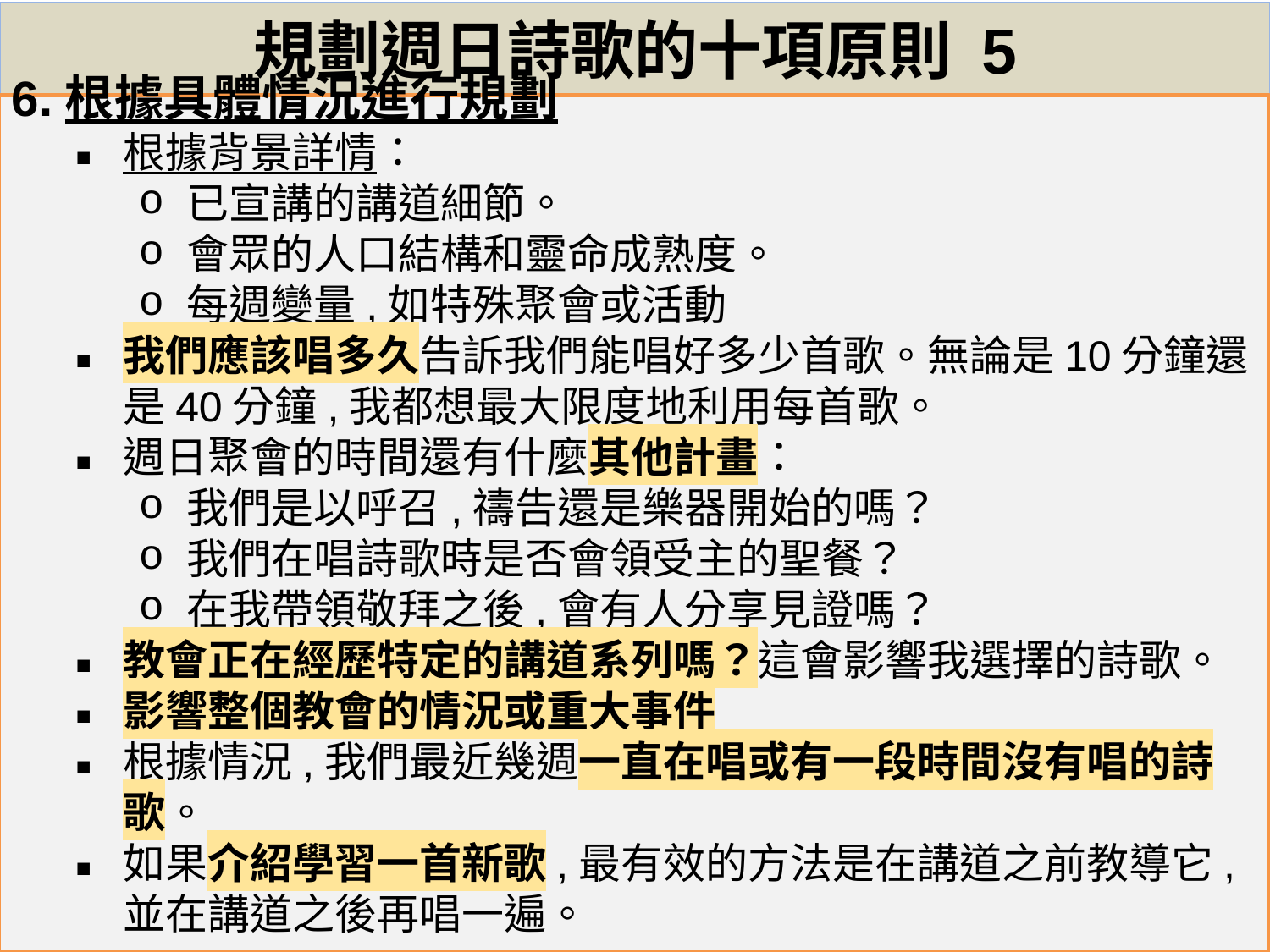

# 規劃週日詩歌的十項原則 5
6.根據具體情況進行規劃
根據背景詳情：
已宣講的講道細節。
會眾的人口結構和靈命成熟度。
每週變量,如特殊聚會或活動
我們應該唱多久告訴我們能唱好多少首歌。無論是10分鐘還是40分鐘,我都想最大限度地利用每首歌。
週日聚會的時間還有什麼其他計畫：
我們是以呼召,禱告還是樂器開始的嗎？
我們在唱詩歌時是否會領受主的聖餐？
在我帶領敬拜之後,會有人分享見證嗎？
教會正在經歷特定的講道系列嗎？這會影響我選擇的詩歌。
影響整個教會的情況或重大事件
根據情況,我們最近幾週一直在唱或有一段時間沒有唱的詩歌。
如果介紹學習一首新歌,最有效的方法是在講道之前教導它,並在講道之後再唱一遍。